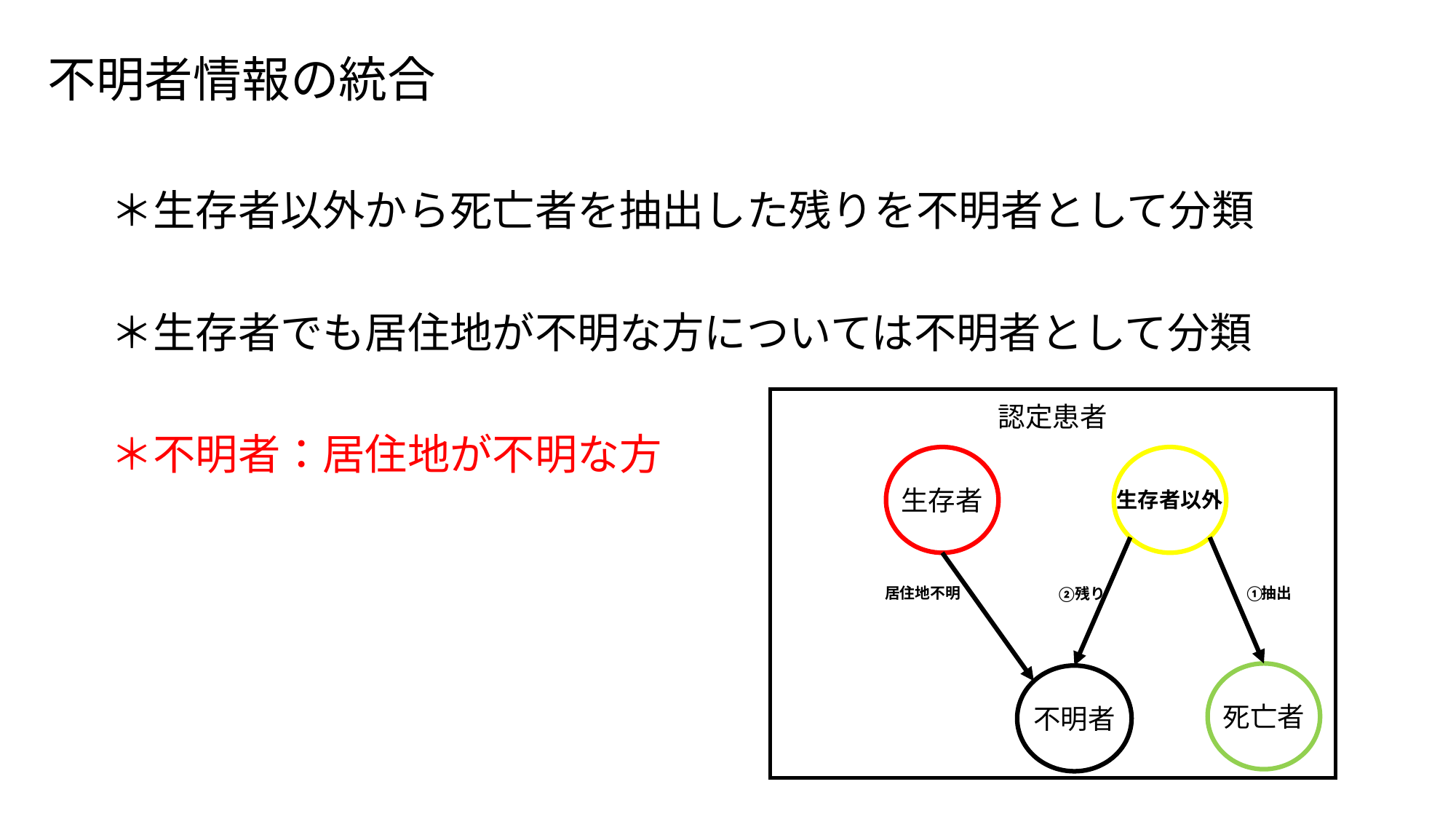

# 不明者情報の統合
＊生存者以外から死亡者を抽出した残りを不明者として分類

＊生存者でも居住地が不明な方については不明者として分類

＊不明者：居住地が不明な方

認定患者

生存者
生存者以外
①
居住地不明
抽出
残り
②

死亡者
不明者